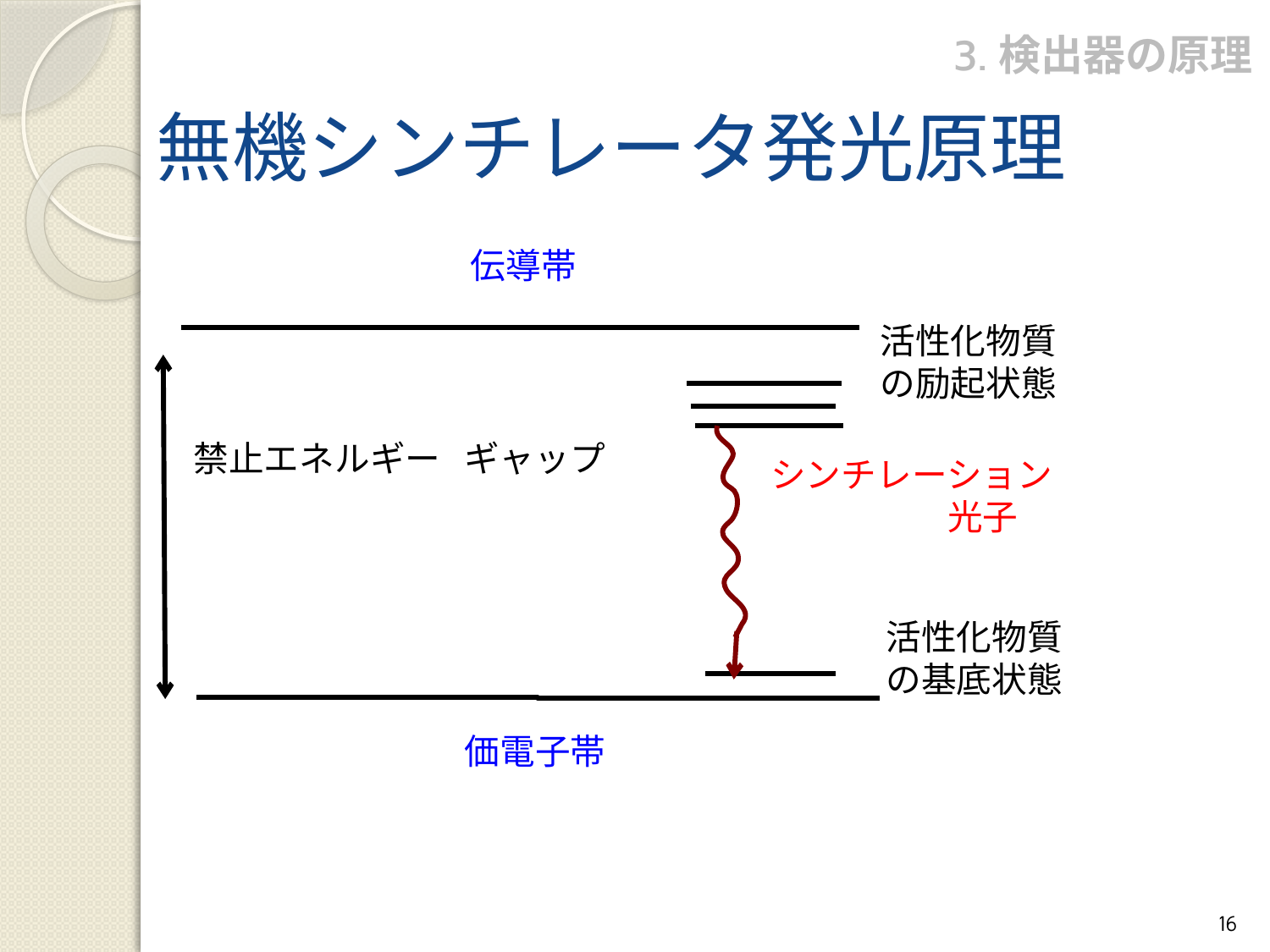

3.検出器の原理
# 無機シンチレータ発光原理
伝導帯
活性化物質
の励起状態
禁止エネルギー   ギャップ
シンチレーション
　　　　　光子

活性化物質
の基底状態

価電子帯
16